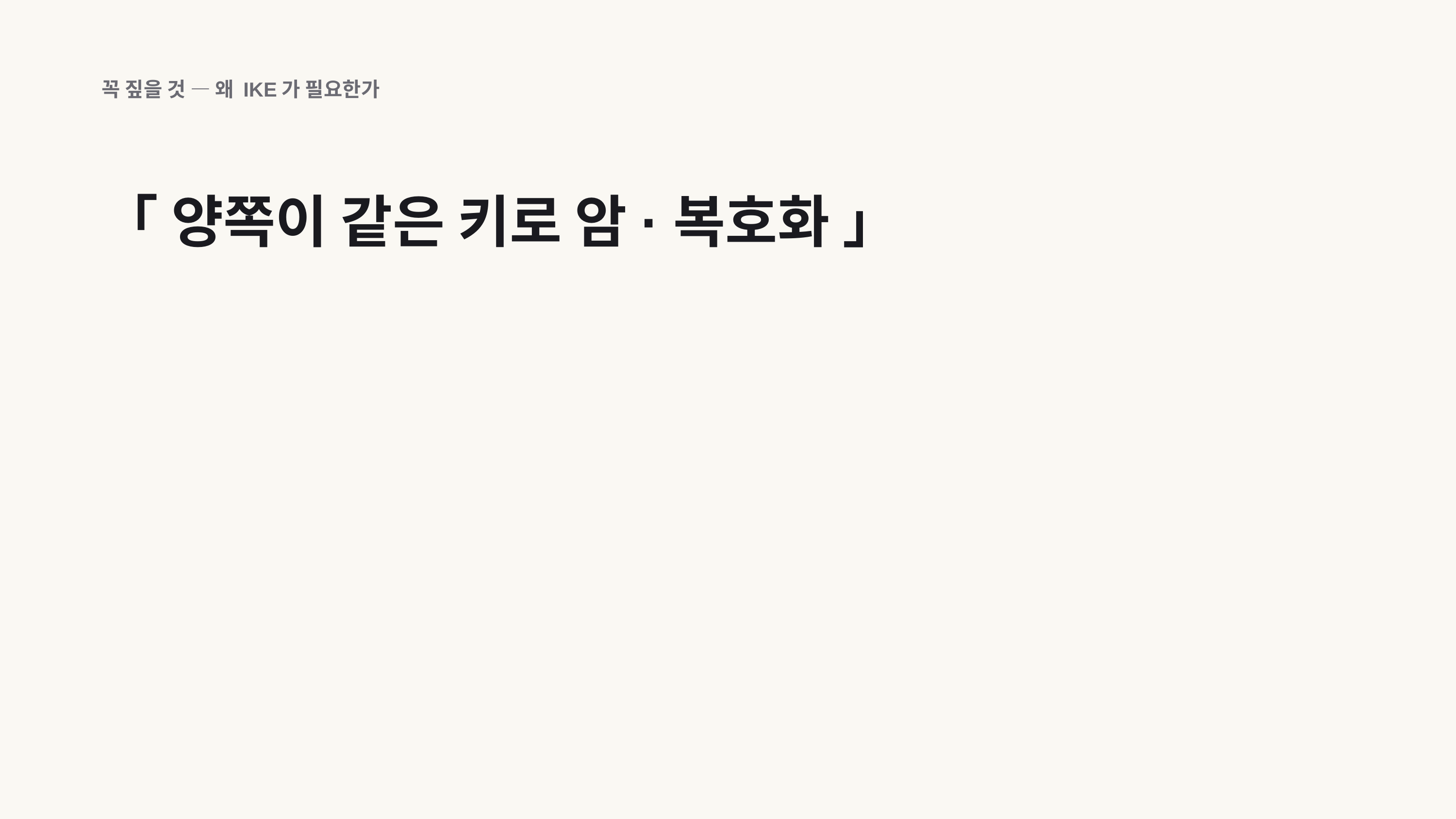

꼭 짚을 것 — 왜 IKE가 필요한가
「 양쪽이 같은 키로 암·복호화 」